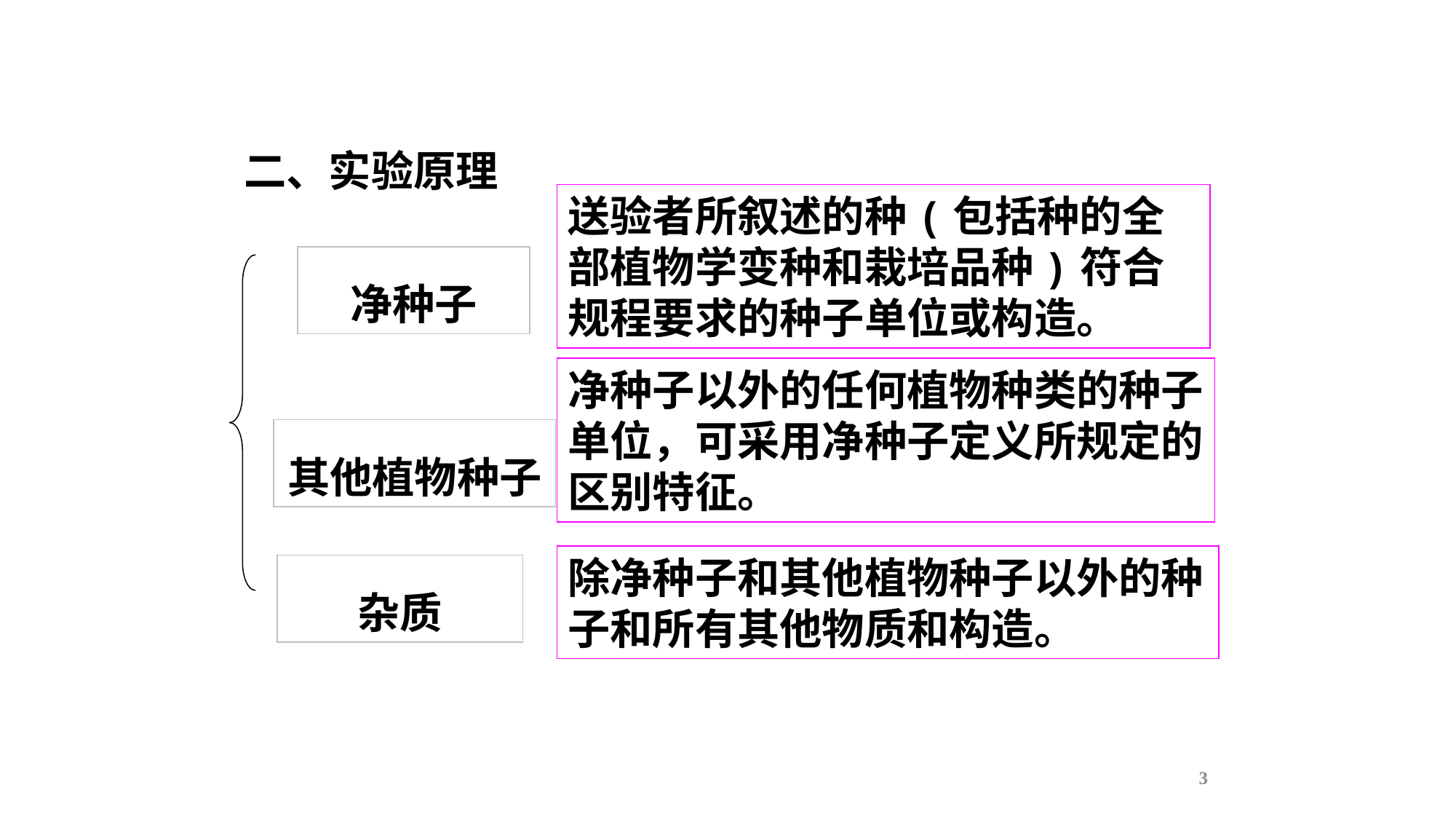

二、实验原理
送验者所叙述的种(包括种的全部植物学变种和栽培品种)符合规程要求的种子单位或构造。
净种子

净种子以外的任何植物种类的种子单位，可采用净种子定义所规定的区别特征。
其他植物种子
除净种子和其他植物种子以外的种子和所有其他物质和构造。
杂质
3